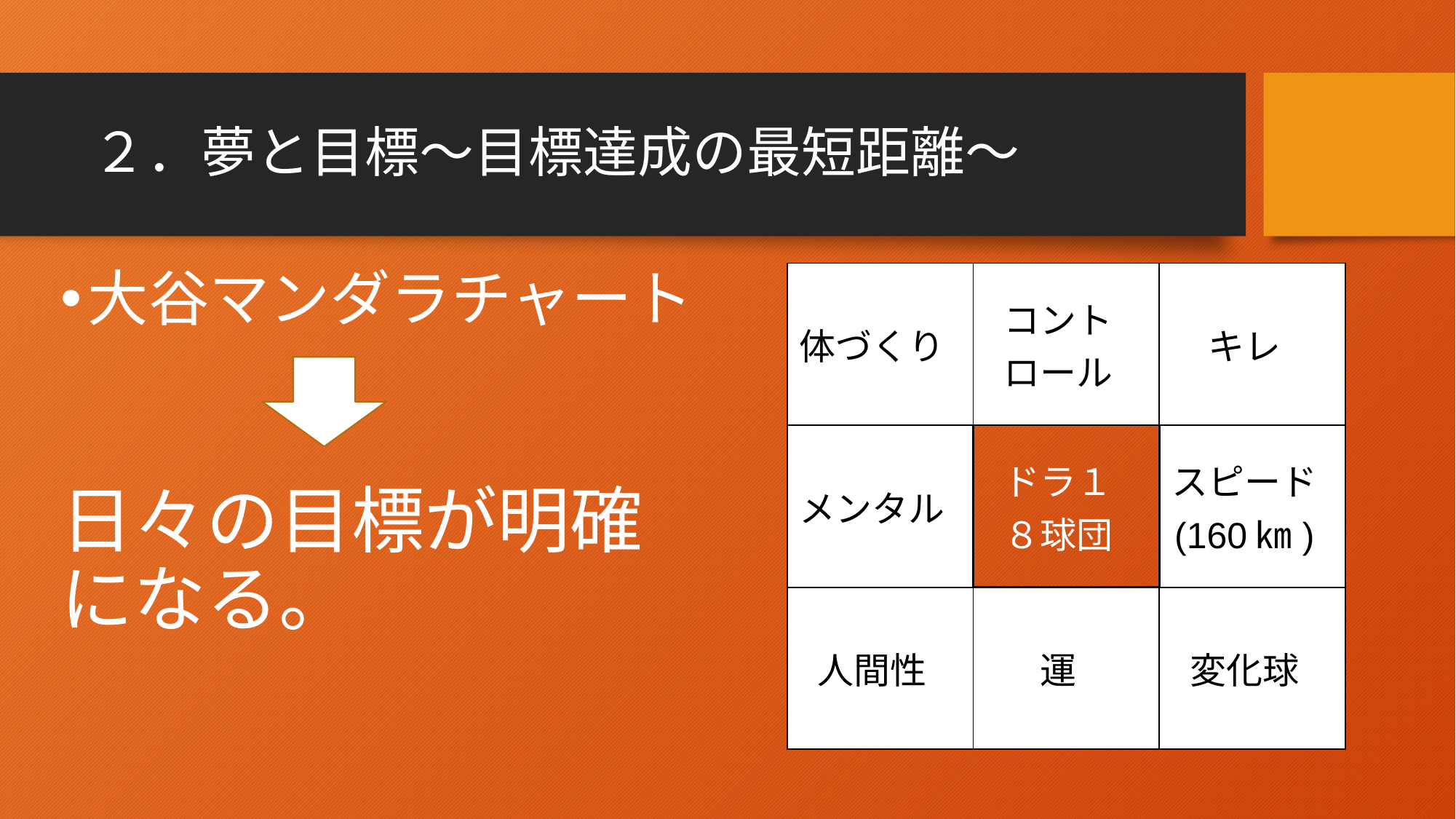

# ２．夢と目標～目標達成の最短距離～
大谷マンダラチャート

日々の目標が明確になる。

| 体づくり | コントロール | キレ |
| --- | --- | --- |
| メンタル | ドラ１ ８球団 | スピード (160㎞) |
| 人間性 | 運 | 変化球 |